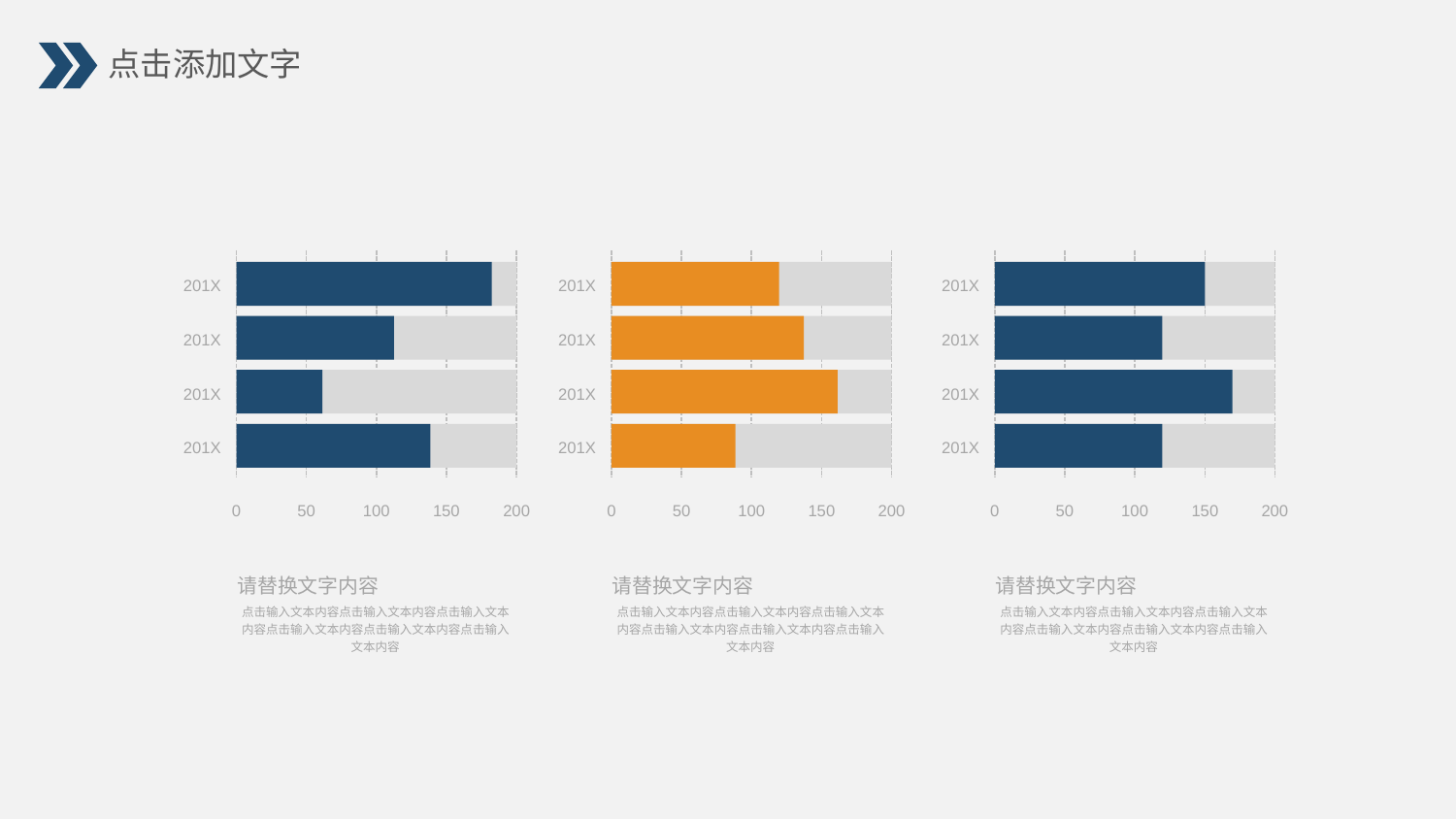

201X

201X

201X

201X
0
50
100
150
200

201X

201X

201X

201X
0
50
100
150
200

201X

201X

201X

201X
0
50
100
150
200
请替换文字内容
请替换文字内容
请替换文字内容
点击输入文本内容点击输入文本内容点击输入文本内容点击输入文本内容点击输入文本内容点击输入文本内容
点击输入文本内容点击输入文本内容点击输入文本内容点击输入文本内容点击输入文本内容点击输入文本内容
点击输入文本内容点击输入文本内容点击输入文本内容点击输入文本内容点击输入文本内容点击输入文本内容